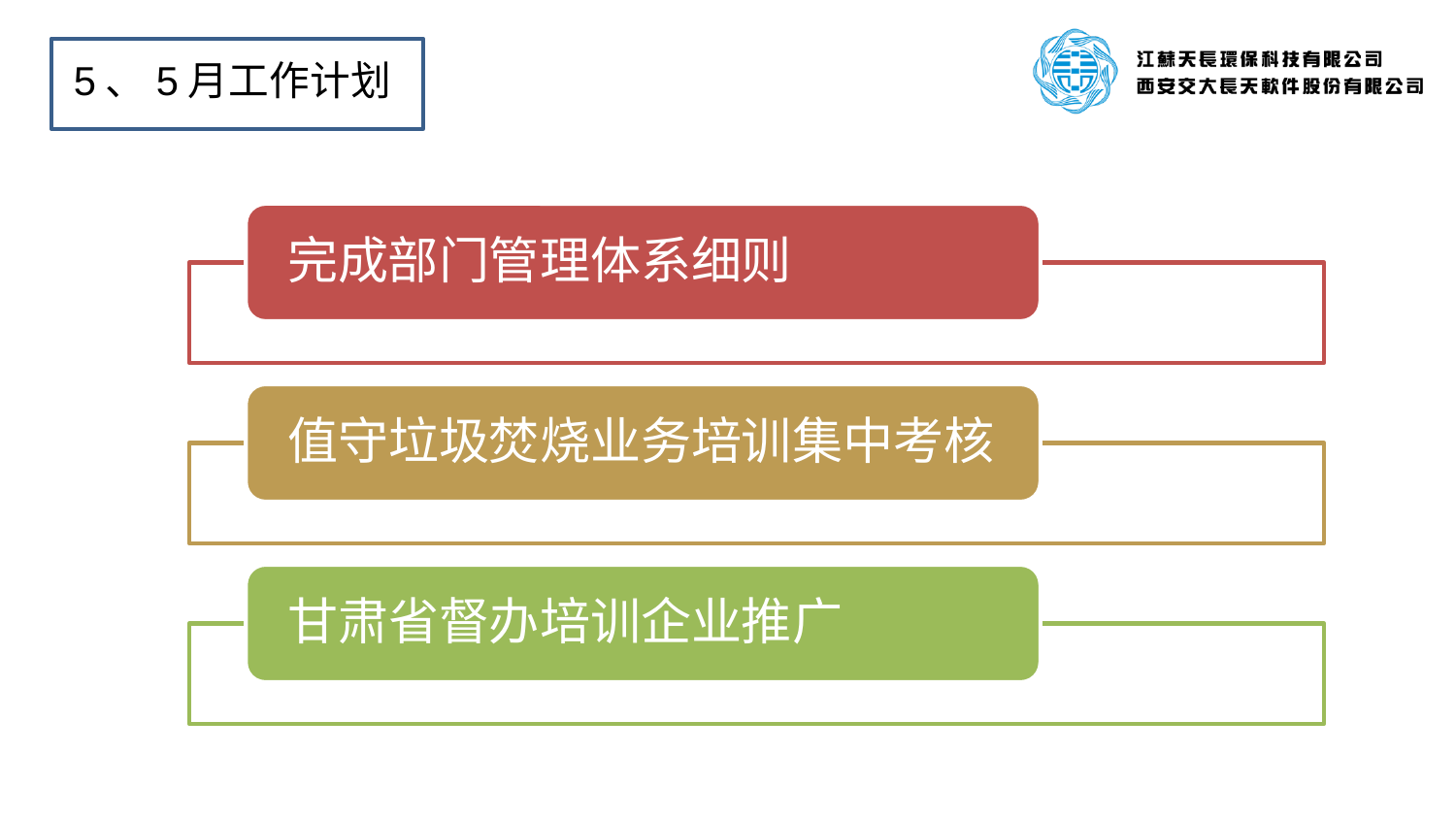

5、5月工作计划
完成部门管理体系细则
值守垃圾焚烧业务培训集中考核
甘肃省督办培训企业推广